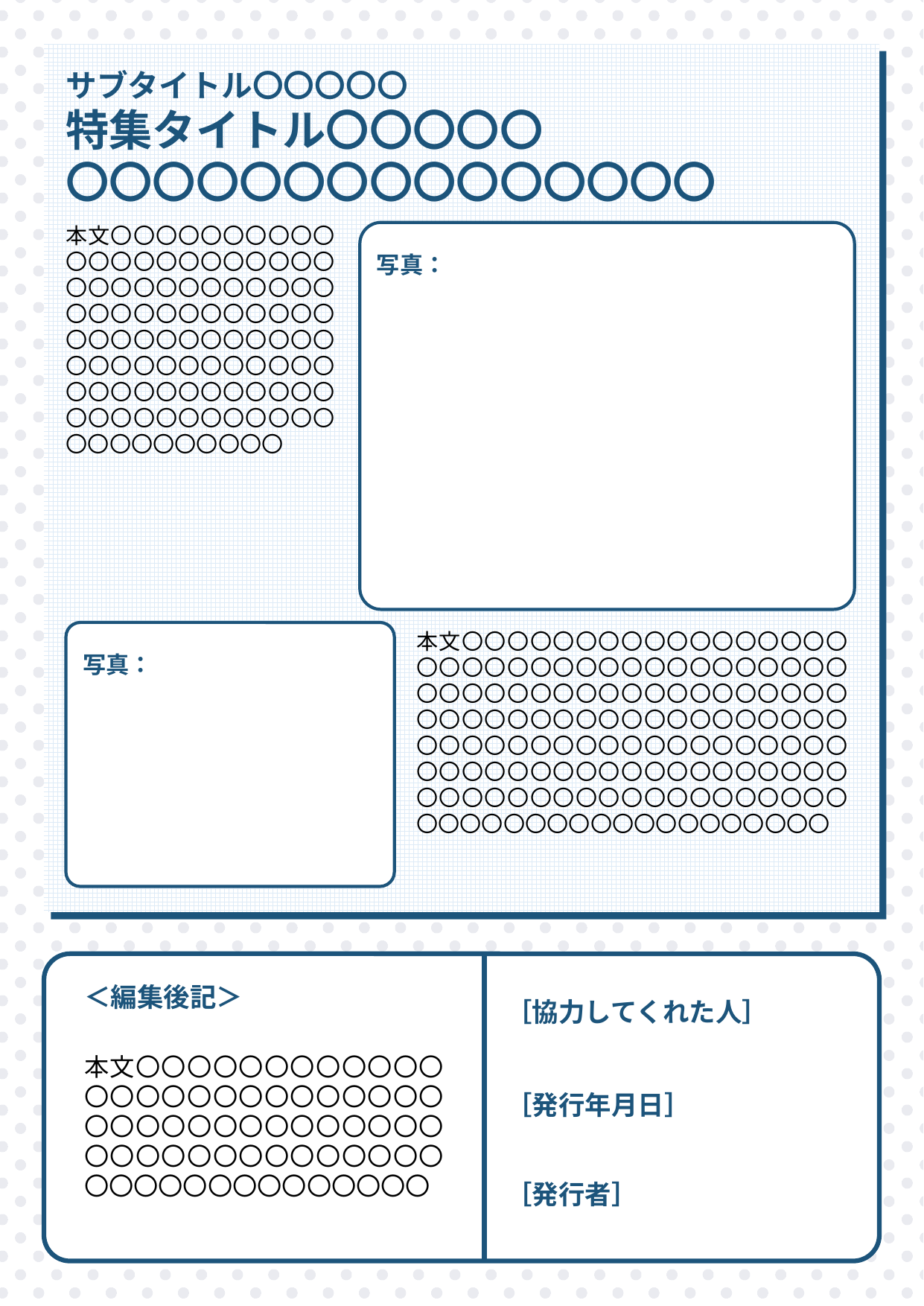

サブタイトル〇〇〇〇〇
特集タイトル〇〇〇〇〇
〇〇〇〇〇〇〇〇〇〇〇〇〇〇〇
本文〇〇〇〇〇〇〇〇〇〇〇〇〇〇〇〇〇〇〇〇〇〇〇〇〇〇〇〇〇〇〇〇〇〇〇〇〇〇〇〇〇〇〇〇〇〇〇〇〇〇〇〇〇〇〇〇〇〇〇〇〇〇〇〇〇〇〇〇〇〇〇〇〇〇〇〇〇〇〇〇〇〇〇〇〇〇〇〇〇〇〇〇〇〇〇〇〇〇〇〇〇〇〇〇

写真：

写真：
本文〇〇〇〇〇〇〇〇〇〇〇〇〇〇〇〇〇〇〇〇〇〇〇〇〇〇〇〇〇〇〇〇〇〇〇〇〇〇〇〇〇〇〇〇〇〇〇〇〇〇〇〇〇〇〇〇〇〇〇〇〇〇〇〇〇〇〇〇〇〇〇〇〇〇〇〇〇〇〇〇〇〇〇〇〇〇〇〇〇〇〇〇〇〇〇〇〇〇〇〇〇〇〇〇〇〇〇〇〇〇〇〇〇〇〇〇〇〇〇〇〇〇〇〇〇〇〇〇〇〇〇〇〇〇〇〇〇〇〇〇〇〇〇〇〇〇〇〇〇〇

［協力してくれた人］
＜編集後記＞

本文〇〇〇〇〇〇〇〇〇〇〇〇〇〇〇〇〇〇〇〇〇〇〇〇〇〇〇〇〇〇〇〇〇〇〇〇〇〇〇〇〇〇〇〇〇〇〇〇〇〇〇〇〇〇〇〇〇〇〇〇〇〇〇〇〇〇〇〇

［発行年月日］

［発行者］